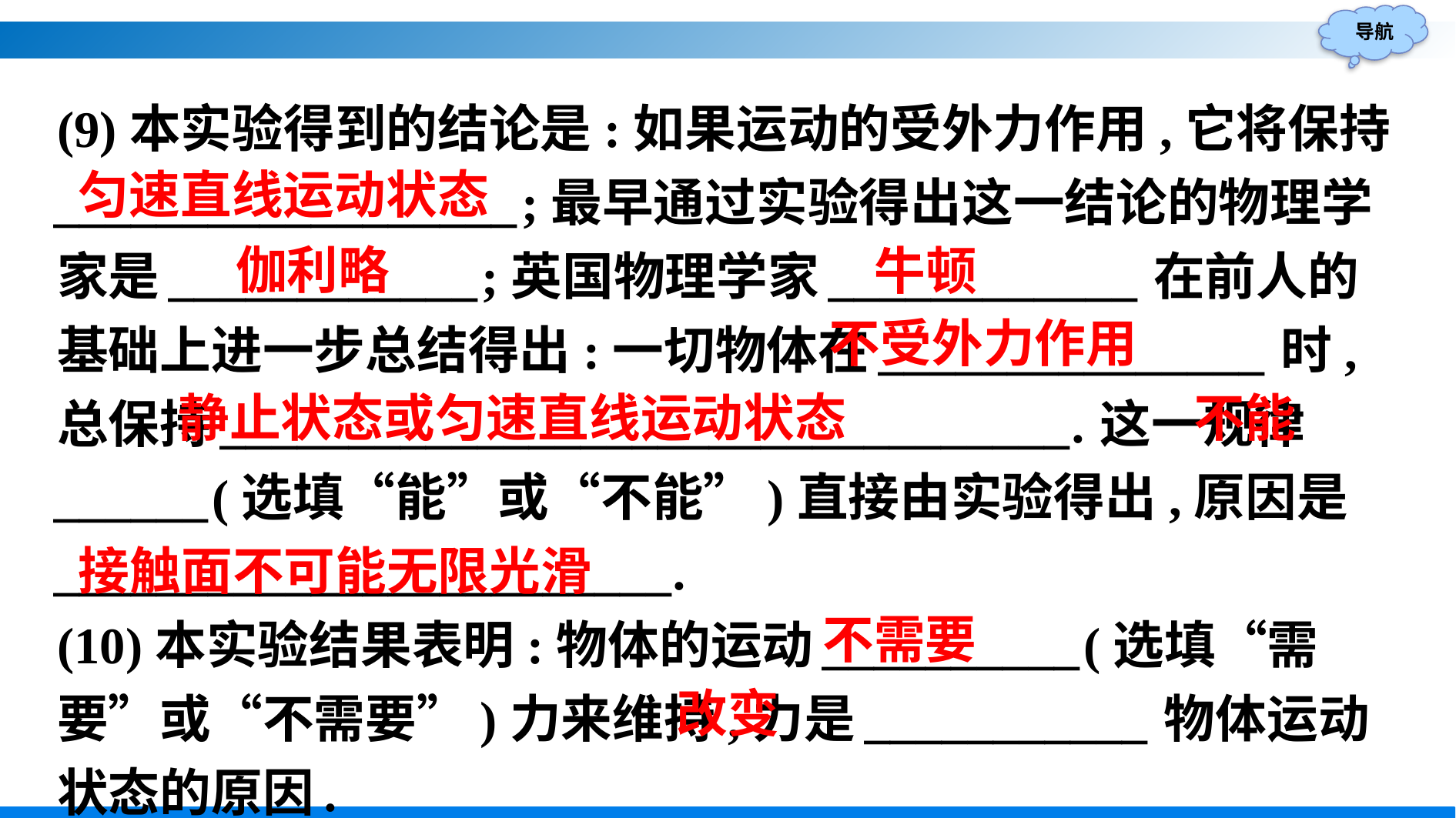

(9)本实验得到的结论是:如果运动的受外力作用,它将保持__________________;最早通过实验得出这一结论的物理学家是____________;英国物理学家____________在前人的基础上进一步总结得出:一切物体在_______________时,总保持_________________________________.这一规律______(选填“能”或“不能”)直接由实验得出,原因是
________________________.
(10)本实验结果表明:物体的运动__________(选填“需要”或“不需要”)力来维持,力是___________物体运动状态的原因.
匀速直线运动状态
伽利略
牛顿
不受外力作用
静止状态或匀速直线运动状态
不能
接触面不可能无限光滑
不需要
改变